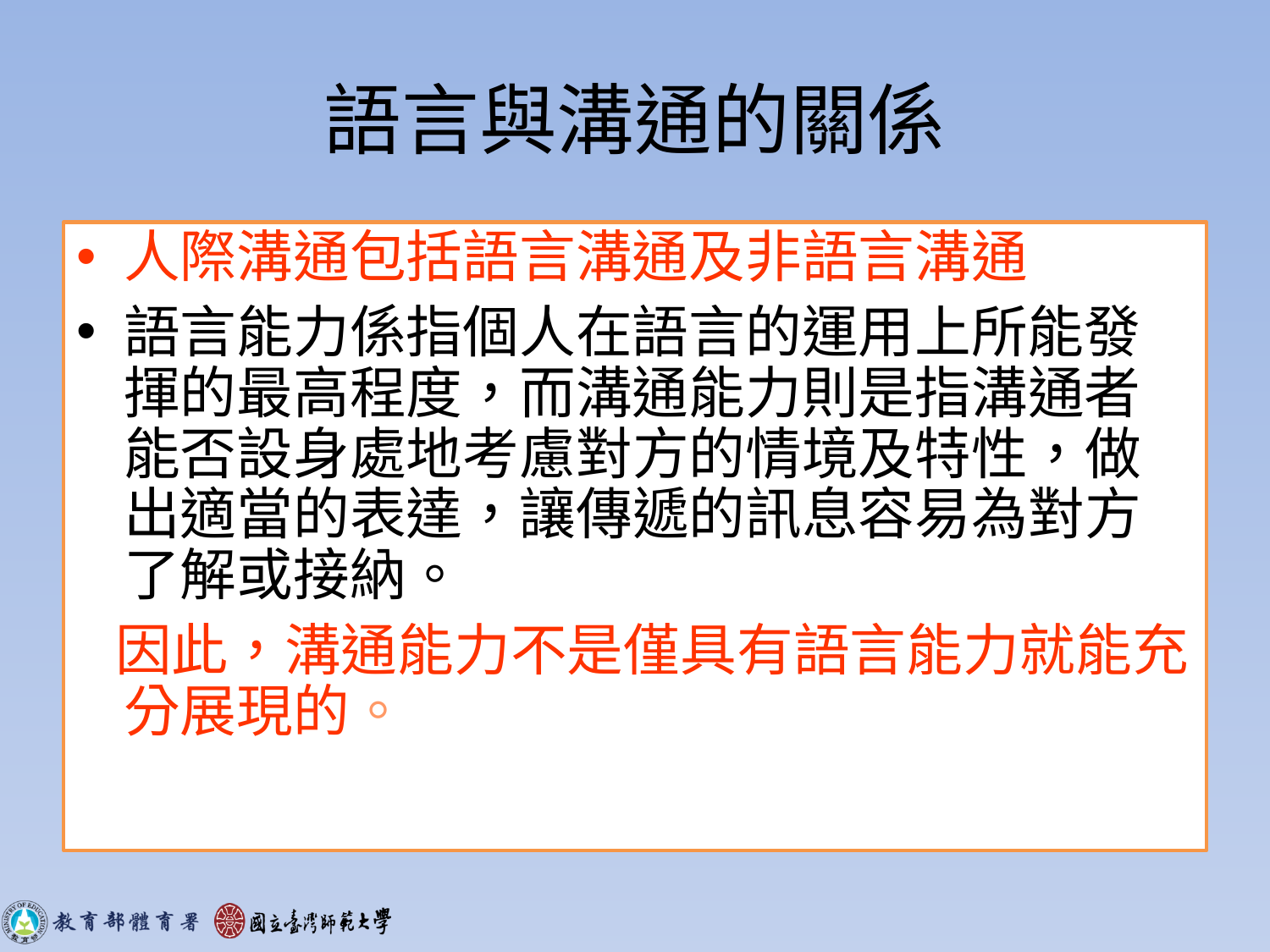

# 語言與溝通的關係
人際溝通包括語言溝通及非語言溝通
語言能力係指個人在語言的運用上所能發揮的最高程度，而溝通能力則是指溝通者能否設身處地考慮對方的情境及特性，做出適當的表達，讓傳遞的訊息容易為對方了解或接納。
  因此，溝通能力不是僅具有語言能力就能充分展現的。